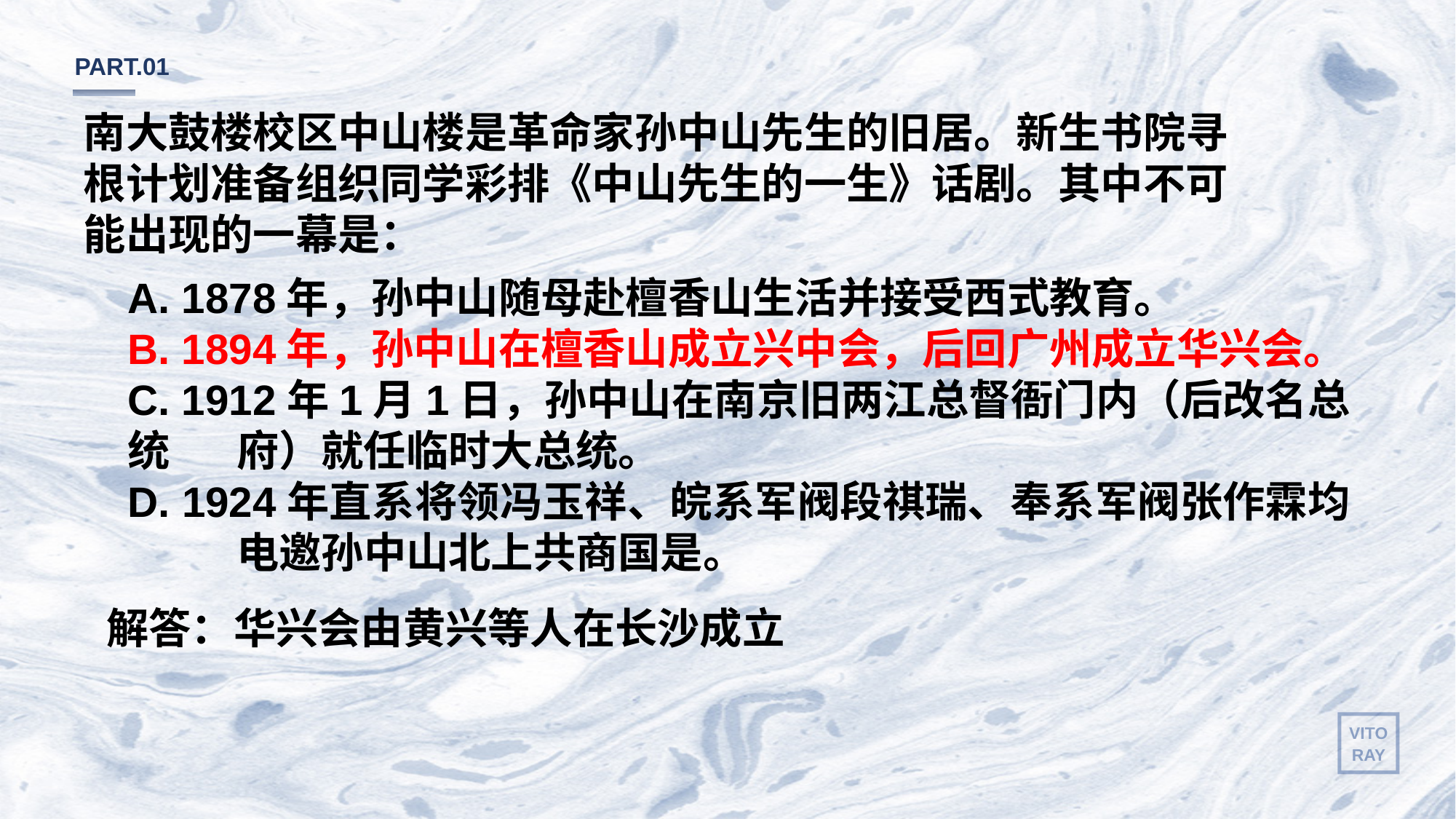

PART.01

南大鼓楼校区中山楼是革命家孙中山先生的旧居。新生书院寻根计划准备组织同学彩排《中山先生的一生》话剧。其中不可能出现的一幕是：
A. 1878年，孙中山随母赴檀香山生活并接受西式教育。
B. 1894年，孙中山在檀香山成立兴中会，后回广州成立华兴会。
C. 1912年1月1日，孙中山在南京旧两江总督衙门内（后改名总统	府）就任临时大总统。
D. 1924年直系将领冯玉祥、皖系军阀段祺瑞、奉系军阀张作霖均	电邀孙中山北上共商国是。

解答：华兴会由黄兴等人在长沙成立

VITO
RAY